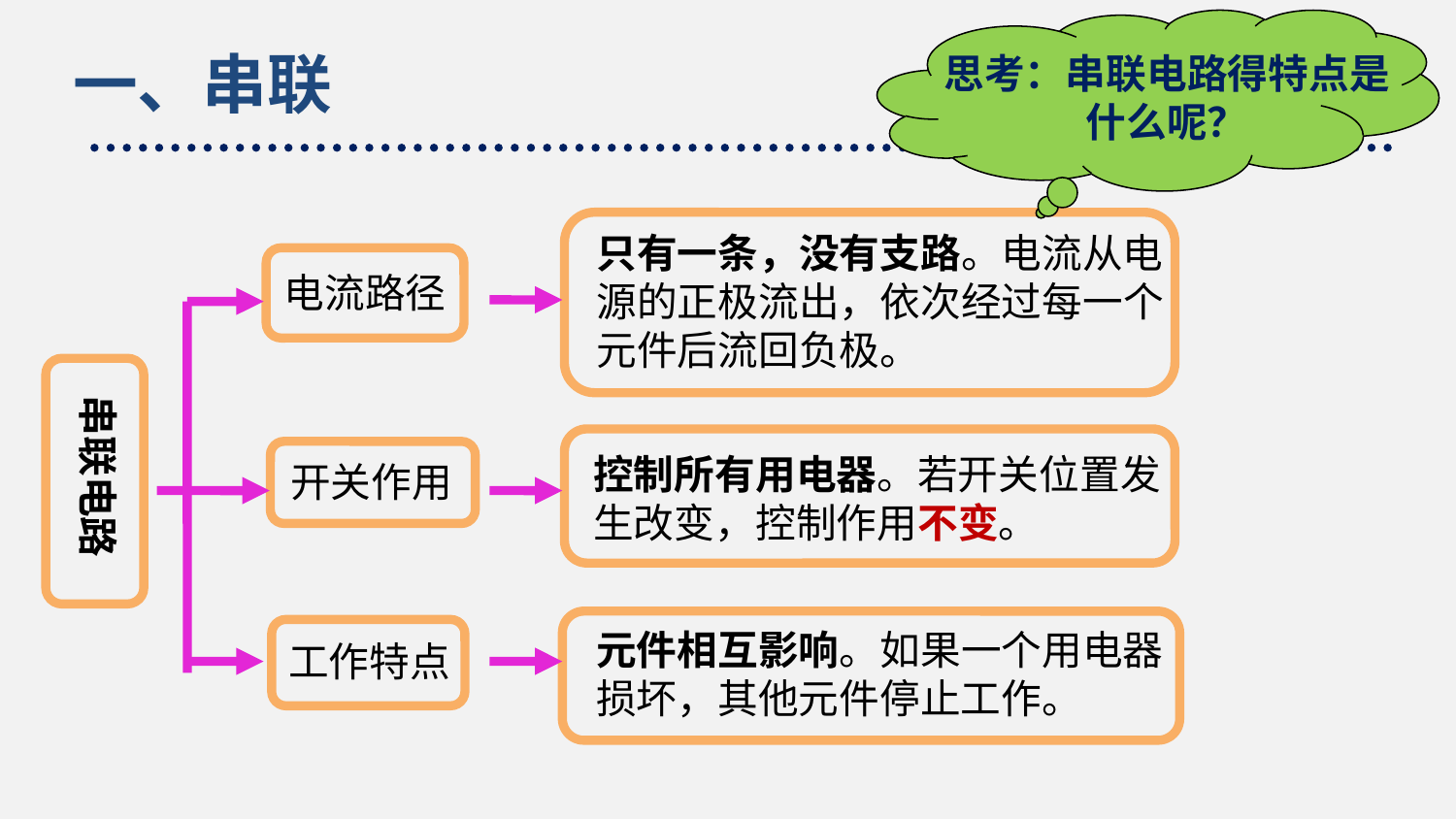

思考：串联电路得特点是什么呢？
一、串联

只有一条，没有支路。电流从电源的正极流出，依次经过每一个元件后流回负极。

电流路径

串联电路

控制所有用电器。若开关位置发生改变，控制作用不变。
开关作用

元件相互影响。如果一个用电器损坏，其他元件停止工作。

工作特点